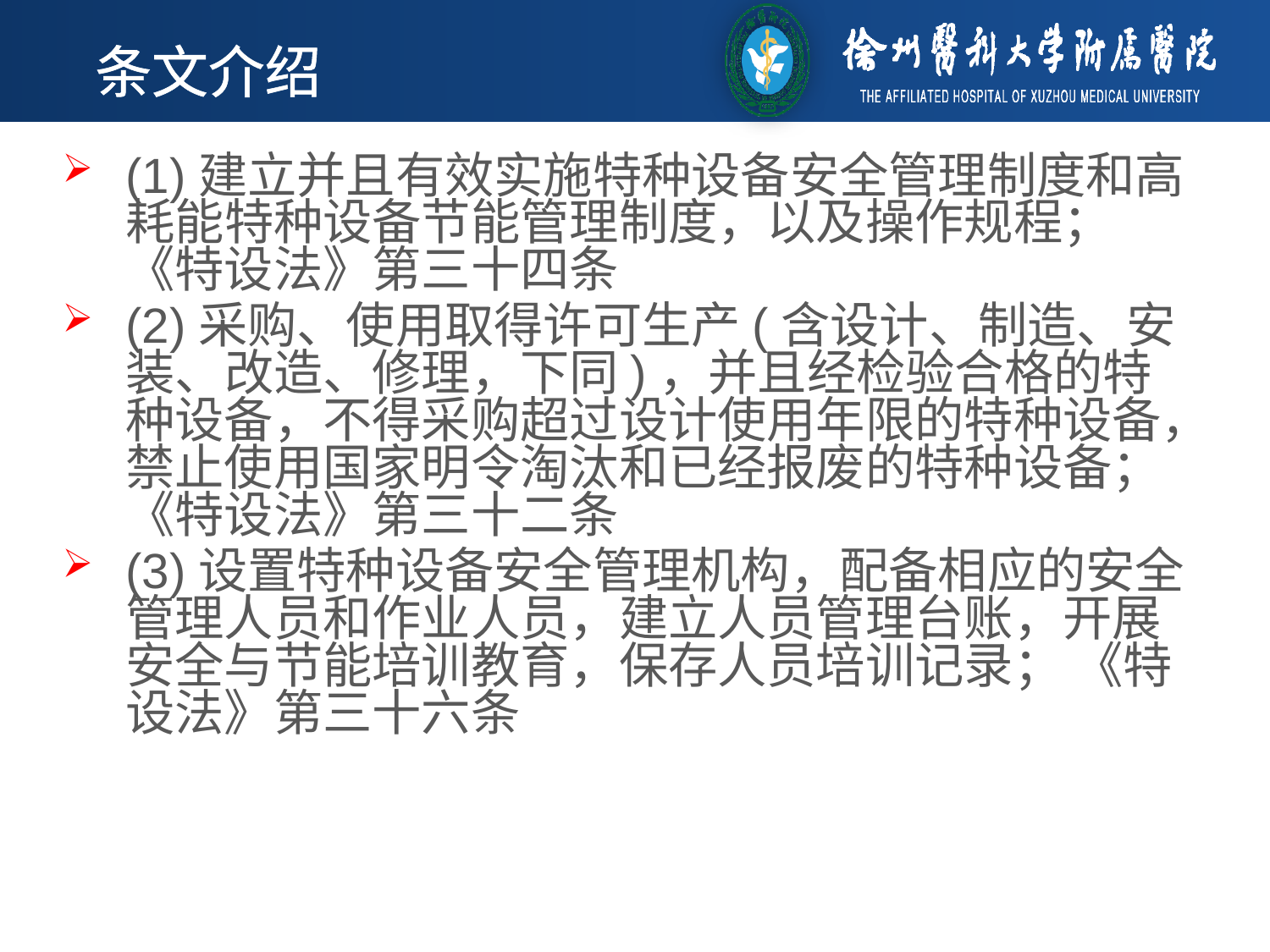

条文介绍

(1)建立并且有效实施特种设备安全管理制度和高耗能特种设备节能管理制度，以及操作规程； 《特设法》第三十四条
(2)采购、使用取得许可生产(含设计、制造、安装、改造、修理，下同)，并且经检验合格的特种设备，不得采购超过设计使用年限的特种设备，禁止使用国家明令淘汰和已经报废的特种设备；《特设法》第三十二条
(3)设置特种设备安全管理机构，配备相应的安全管理人员和作业人员，建立人员管理台账，开展安全与节能培训教育，保存人员培训记录； 《特设法》第三十六条